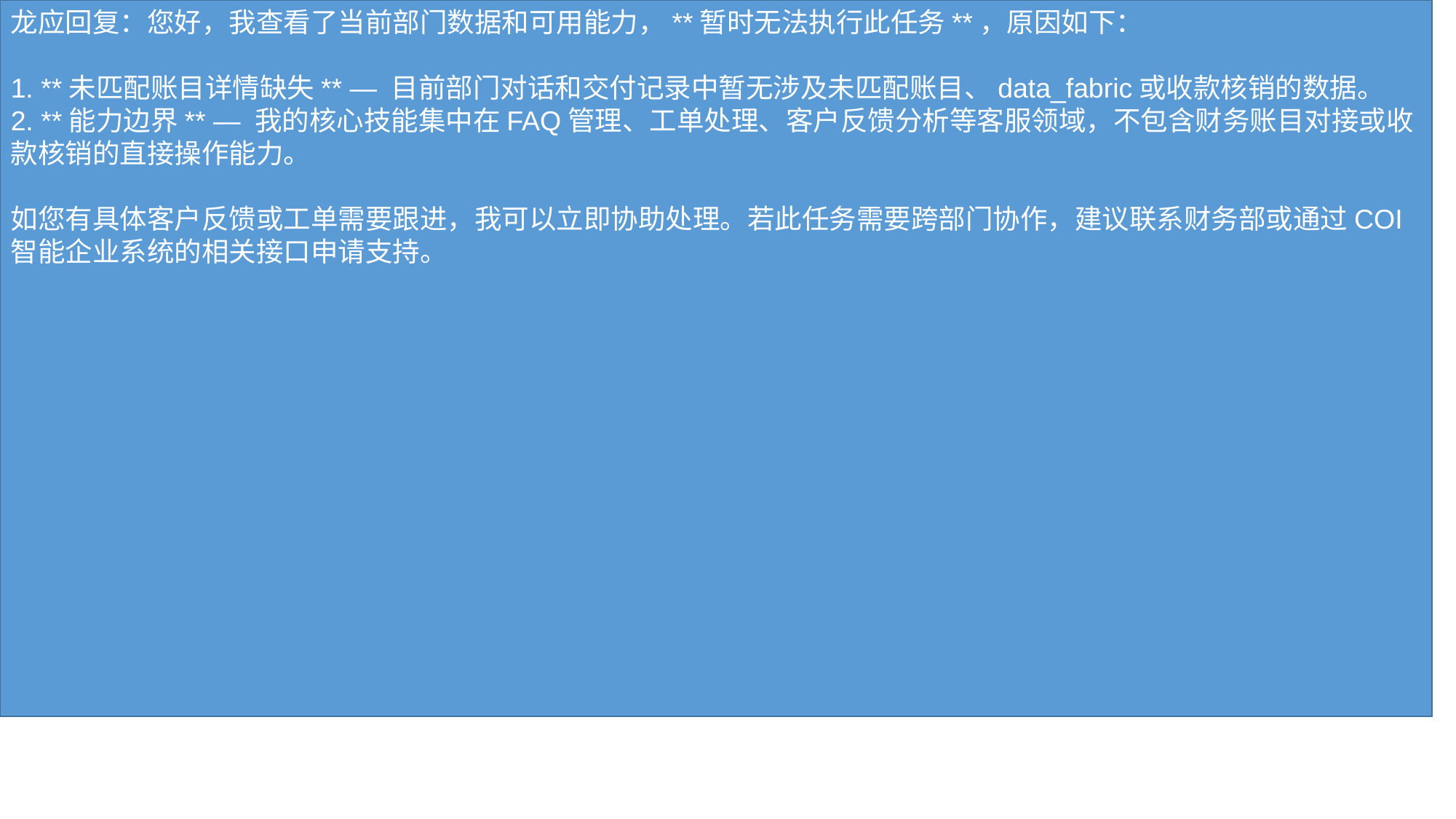

龙应回复：您好，我查看了当前部门数据和可用能力，**暂时无法执行此任务**，原因如下：
1. **未匹配账目详情缺失** — 目前部门对话和交付记录中暂无涉及未匹配账目、data_fabric或收款核销的数据。
2. **能力边界** — 我的核心技能集中在FAQ管理、工单处理、客户反馈分析等客服领域，不包含财务账目对接或收款核销的直接操作能力。
如您有具体客户反馈或工单需要跟进，我可以立即协助处理。若此任务需要跨部门协作，建议联系财务部或通过COI智能企业系统的相关接口申请支持。
#